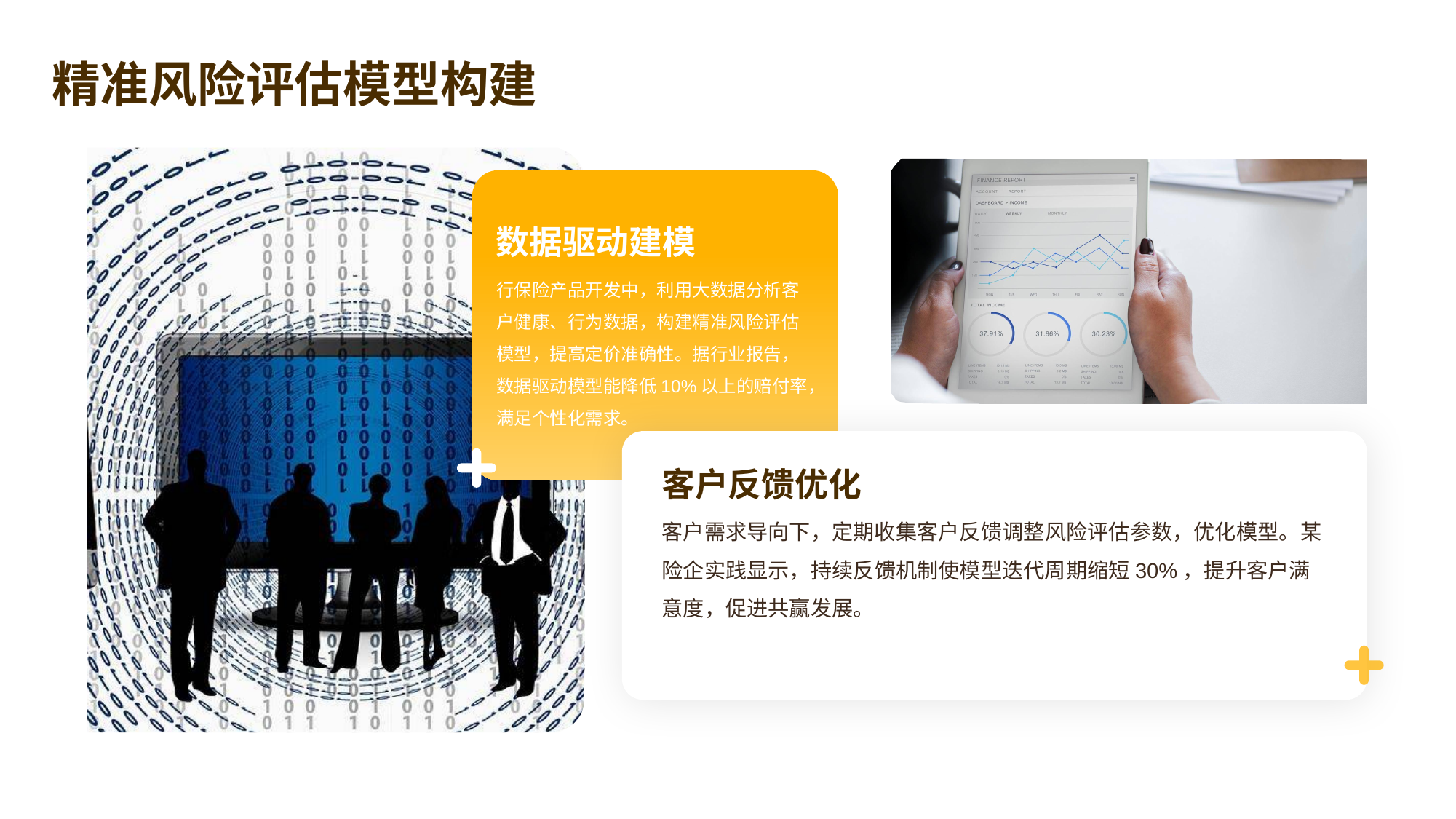

精准风险评估模型构建

数据驱动建模

行保险产品开发中，利用大数据分析客户健康、行为数据，构建精准风险评估模型，提高定价准确性。据行业报告，数据驱动模型能降低10%以上的赔付率，满足个性化需求。
客户反馈优化

客户需求导向下，定期收集客户反馈调整风险评估参数，优化模型。某险企实践显示，持续反馈机制使模型迭代周期缩短30%，提升客户满意度，促进共赢发展。